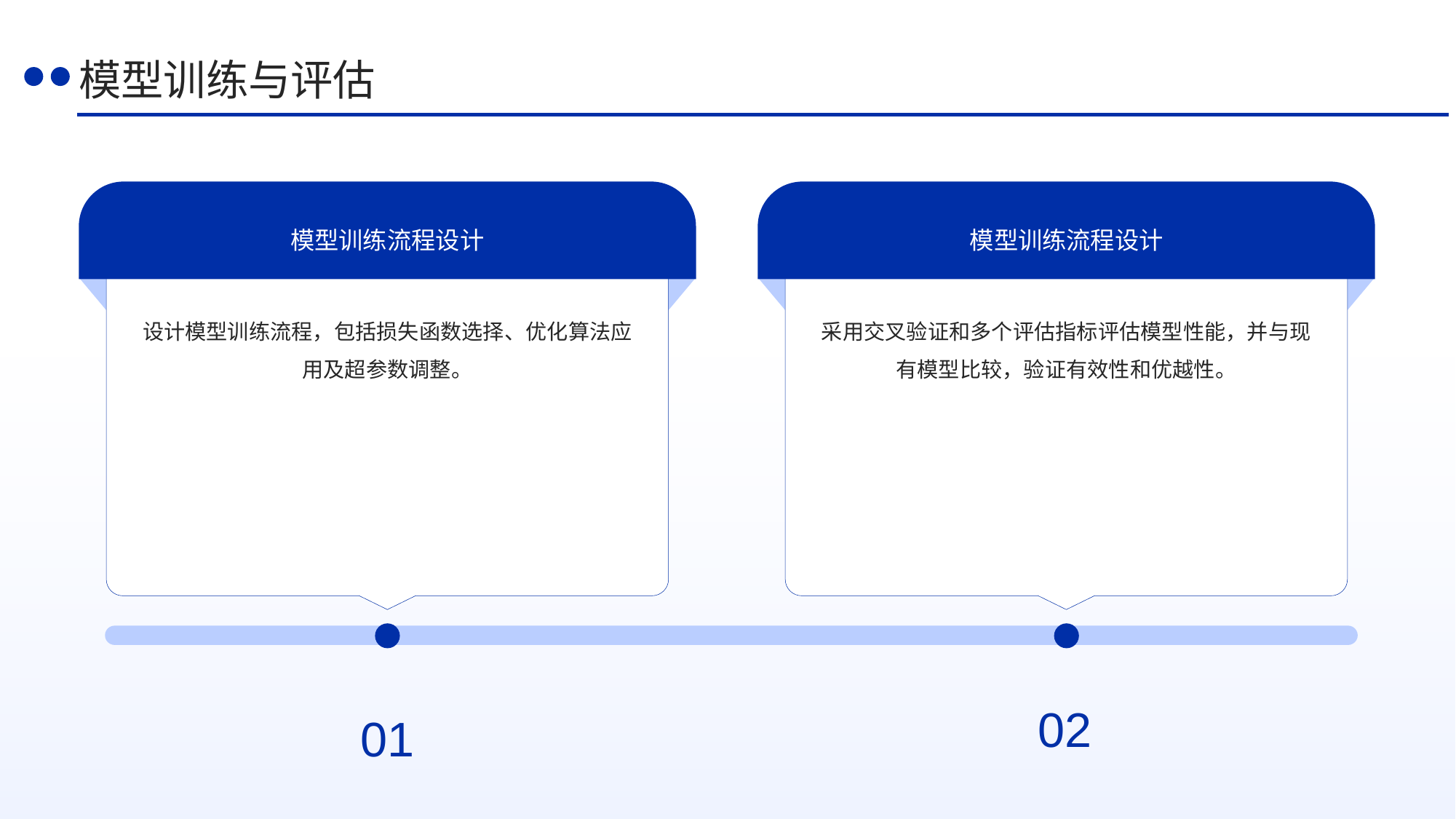

模型训练与评估

模型训练流程设计
模型训练流程设计

设计模型训练流程，包括损失函数选择、优化算法应用及超参数调整。
采用交叉验证和多个评估指标评估模型性能，并与现有模型比较，验证有效性和优越性。

02
01